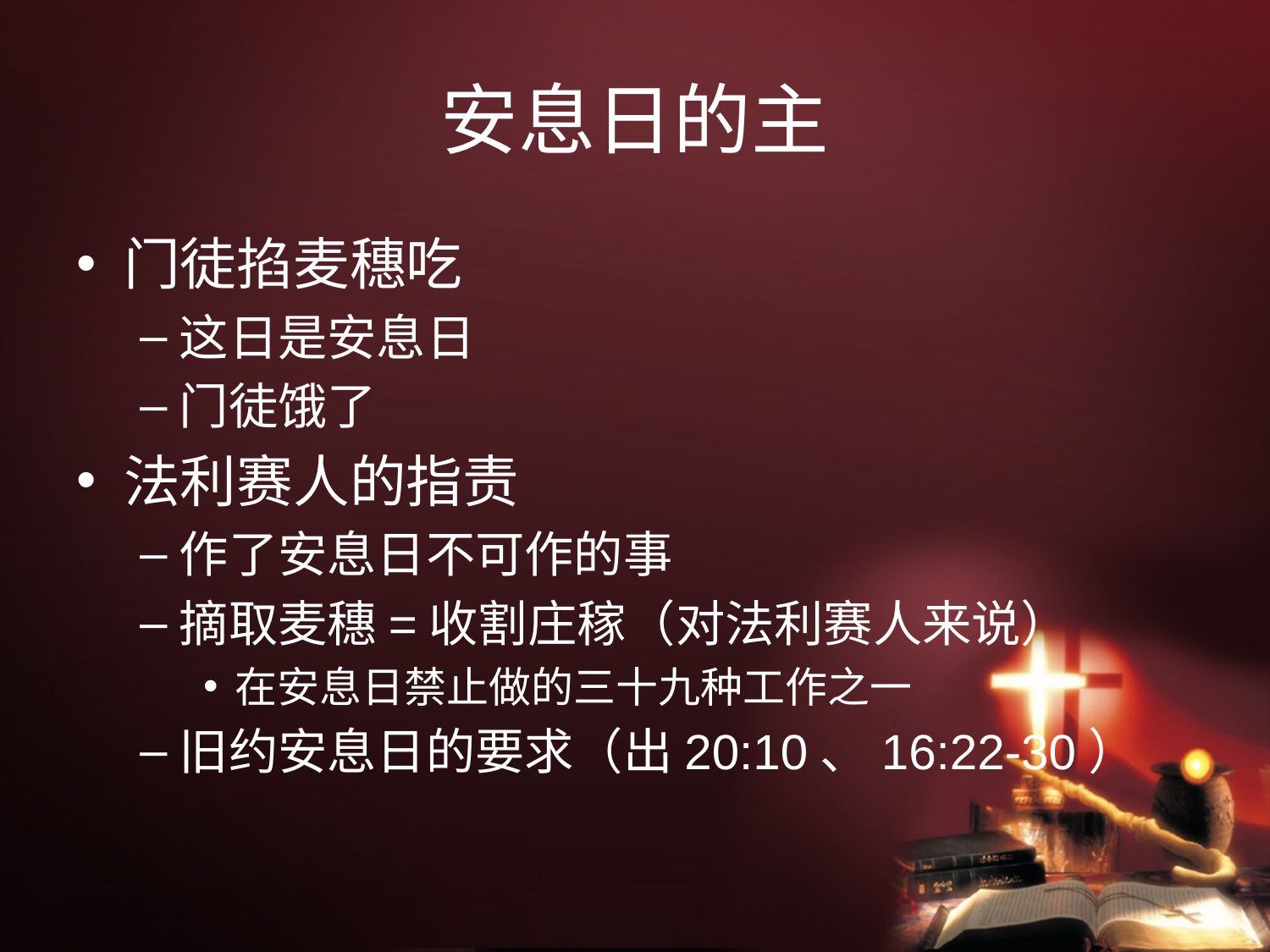

# 安息日的主
门徒掐麦穗吃
这日是安息日
门徒饿了
法利赛人的指责
作了安息日不可作的事
摘取麦穗=收割庄稼（对法利赛人来说）
在安息日禁止做的三十九种工作之一
旧约安息日的要求（出20:10、16:22-30）